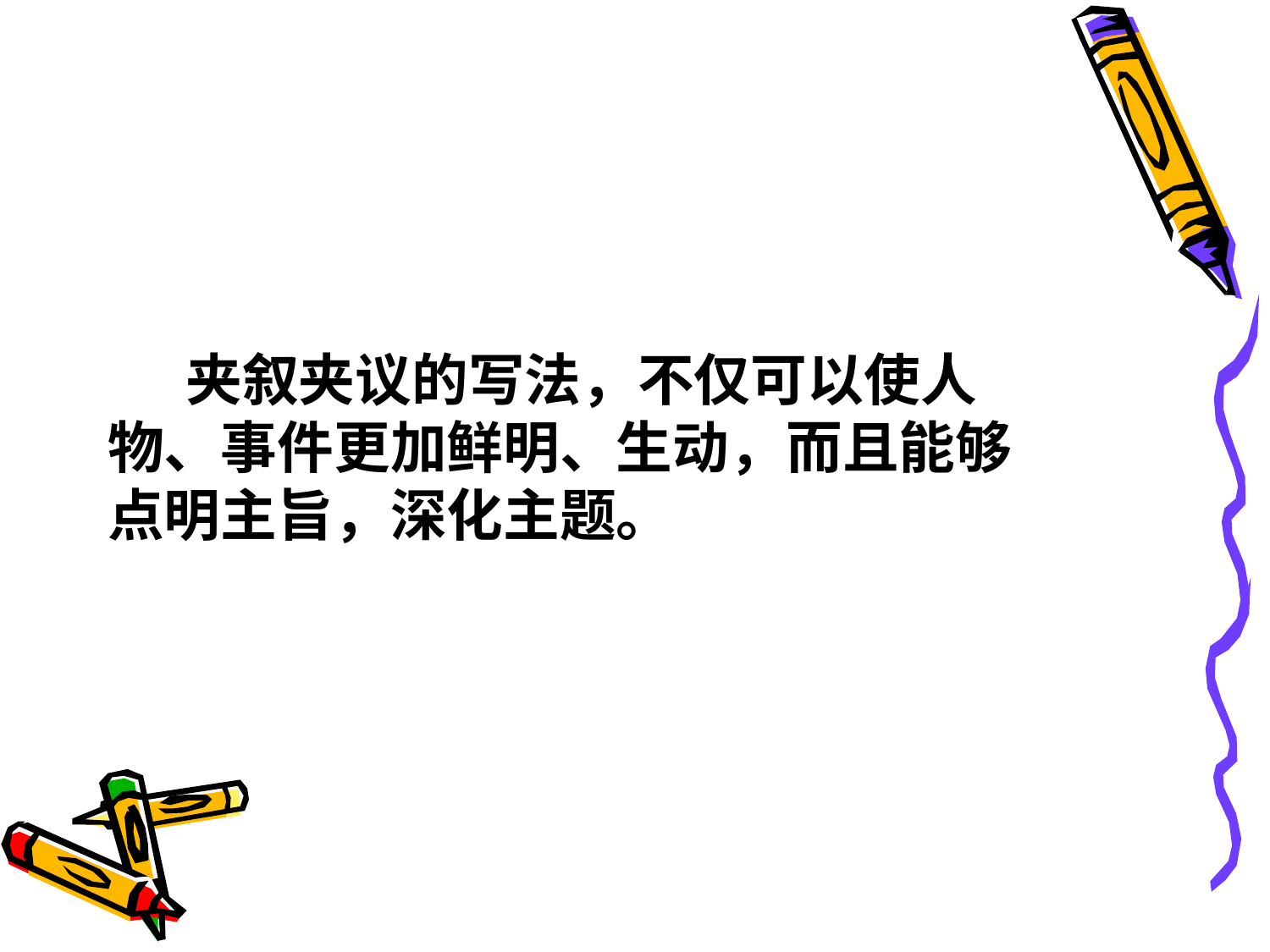

#
     夹叙夹议的写法，不仅可以使人物、事件更加鲜明、生动，而且能够点明主旨，深化主题。